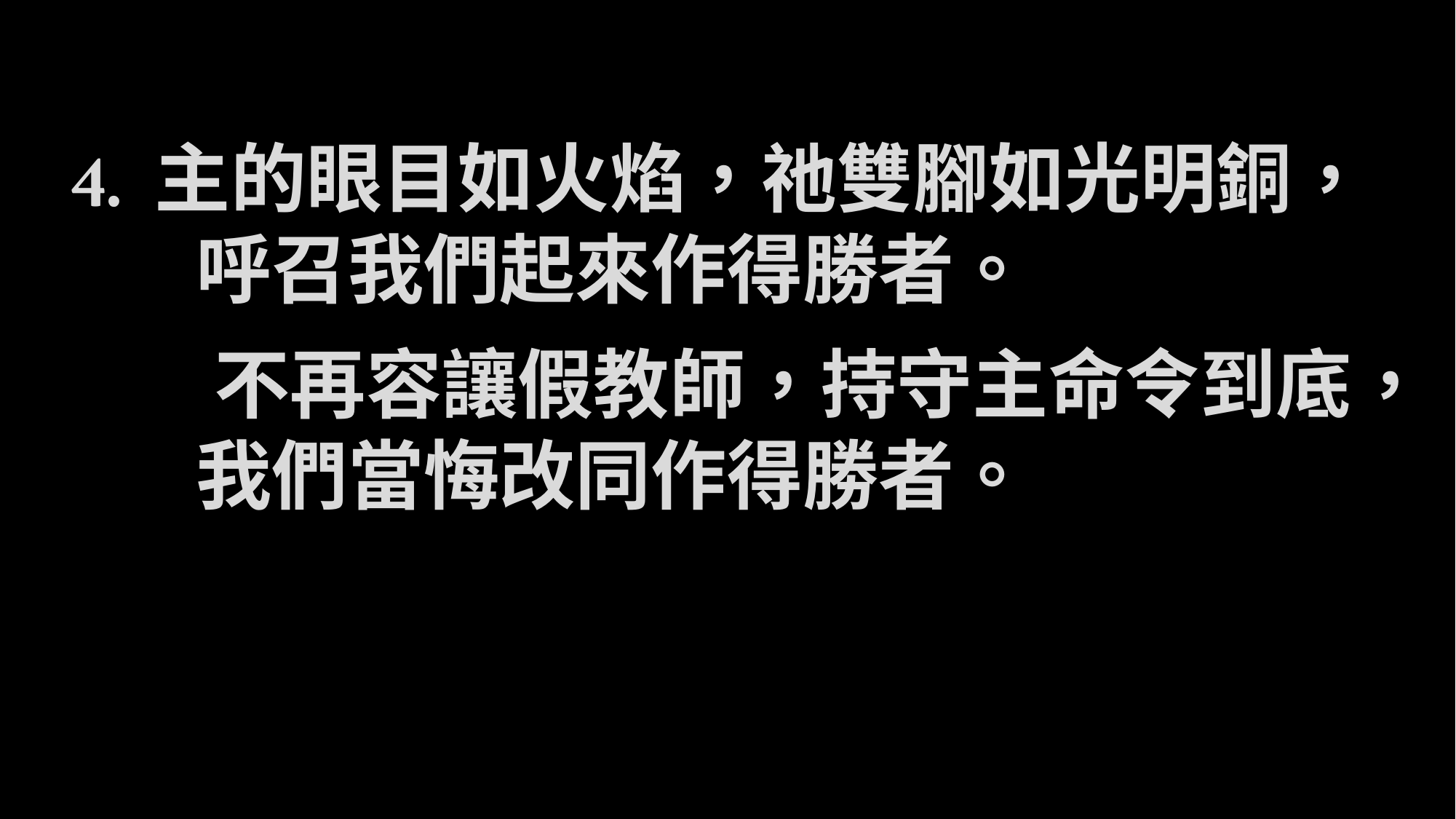

4. 主的眼目如火焰，祂雙腳如光明銅，	 呼召我們起來作得勝者。
	 不再容讓假教師，持守主命令到底，	 我們當悔改同作得勝者。